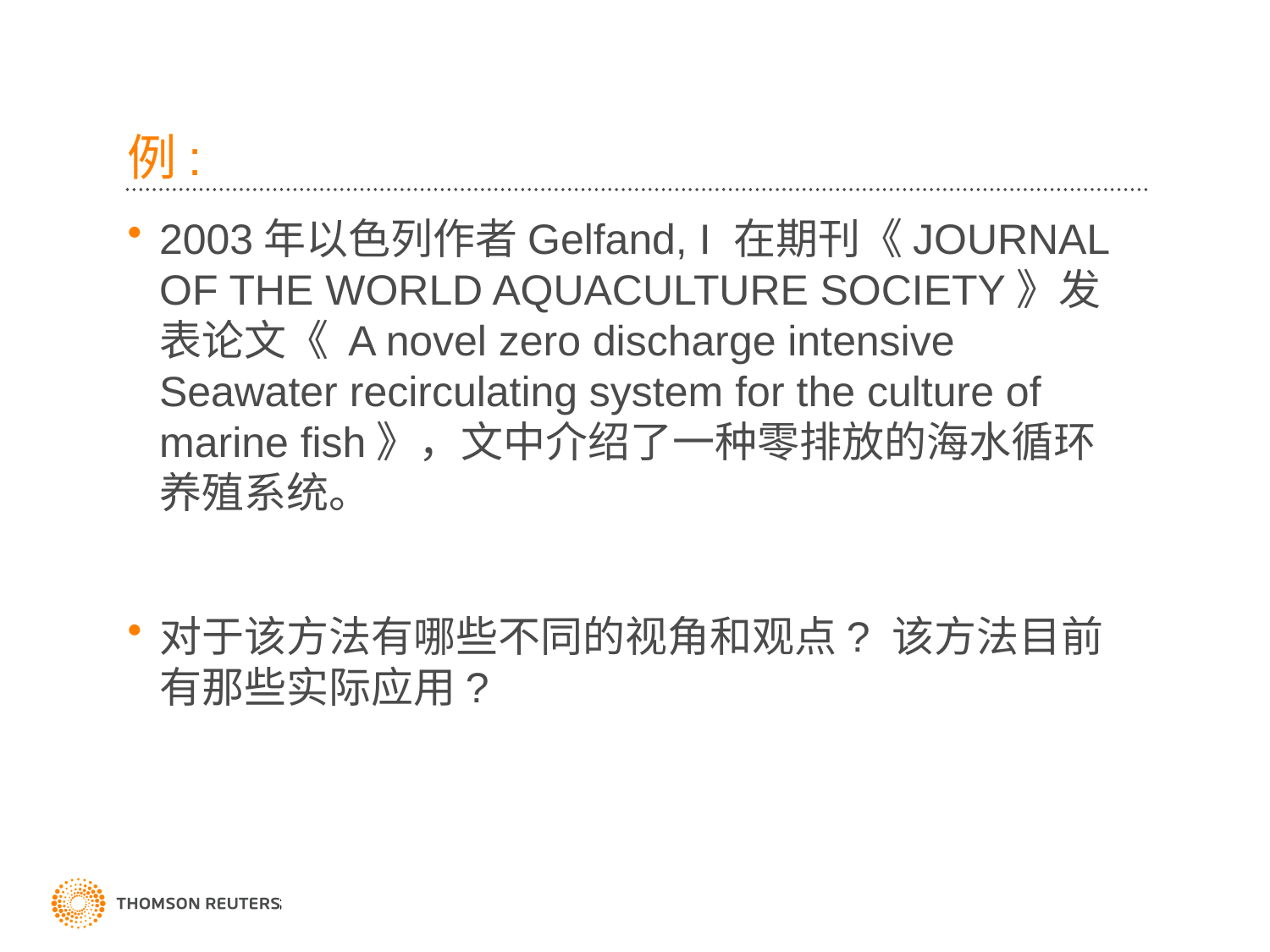

# 例:
2003年以色列作者Gelfand, I 在期刊《JOURNAL OF THE WORLD AQUACULTURE SOCIETY》发表论文《 A novel zero discharge intensive Seawater recirculating system for the culture of marine fish》，文中介绍了一种零排放的海水循环养殖系统。

对于该方法有哪些不同的视角和观点? 该方法目前有那些实际应用?